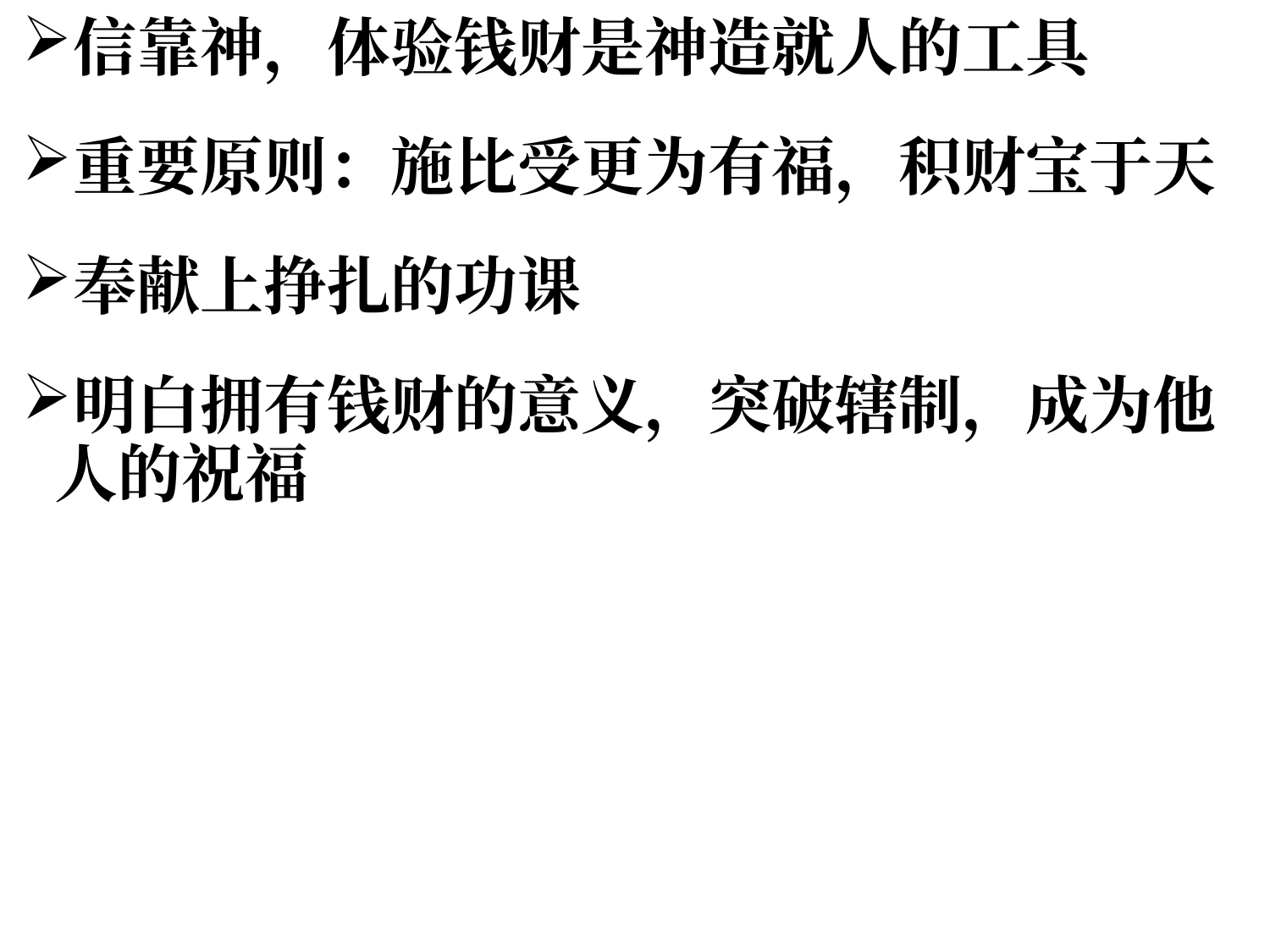

信靠神，体验钱财是神造就人的工具

重要原则：施比受更为有福，积财宝于天

奉献上挣扎的功课

明白拥有钱财的意义，突破辖制，成为他人的祝福